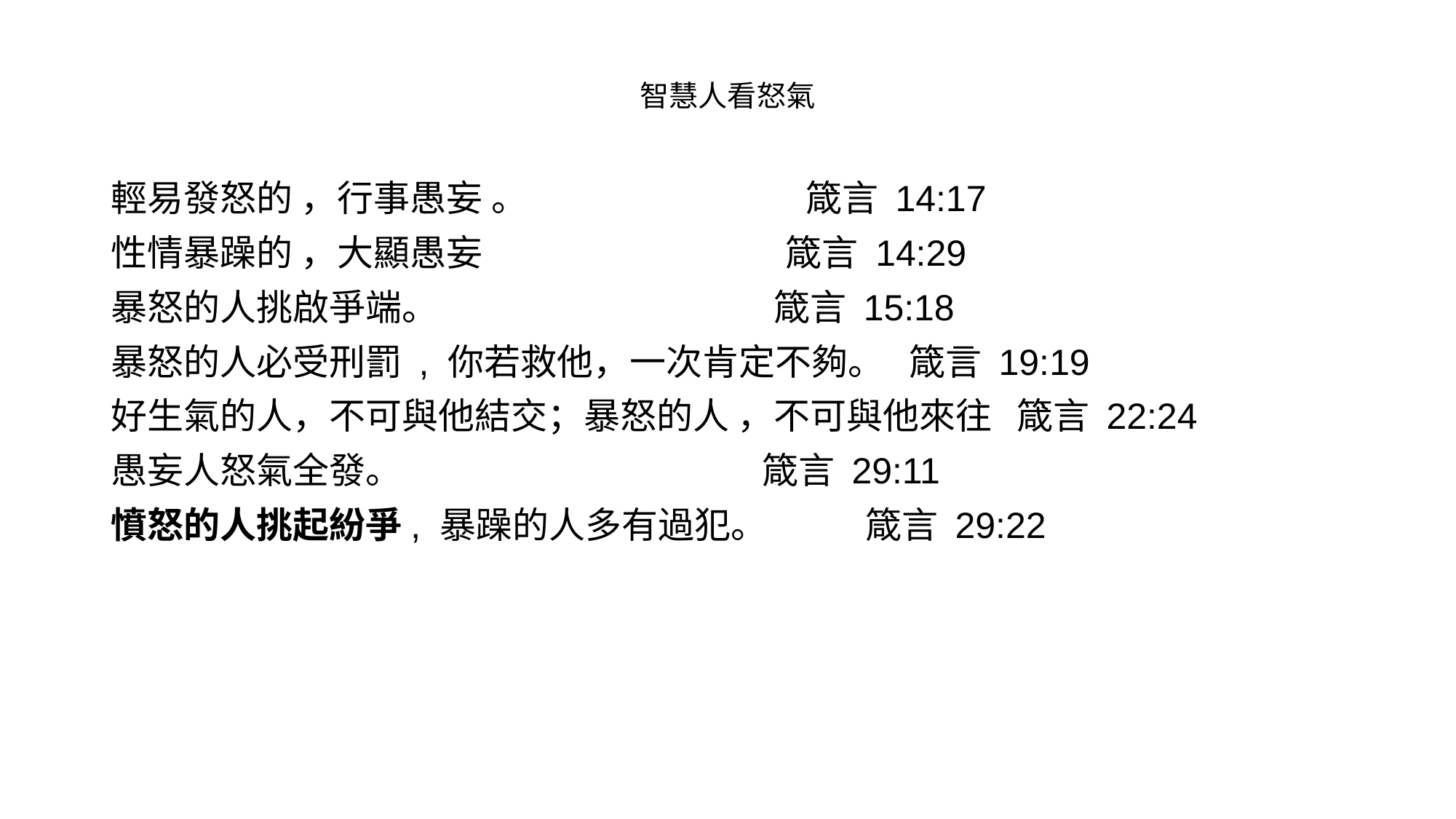

# 智慧人看怒氣
輕易發怒的 ，行事愚妄 。                                  箴言 14:17
性情暴躁的 ，大顯愚妄                                     箴言 14:29
暴怒的人挑啟爭端。                                         箴言 15:18
暴怒的人必受刑罰 , 你若救他，一次肯定不夠。   箴言 19:19
好生氣的人，不可與他結交；暴怒的人 ，不可與他來往   箴言 22:24
愚妄人怒氣全發。                                            箴言 29:11
憤怒的人挑起紛爭, 暴躁的人多有過犯。            箴言 29:22